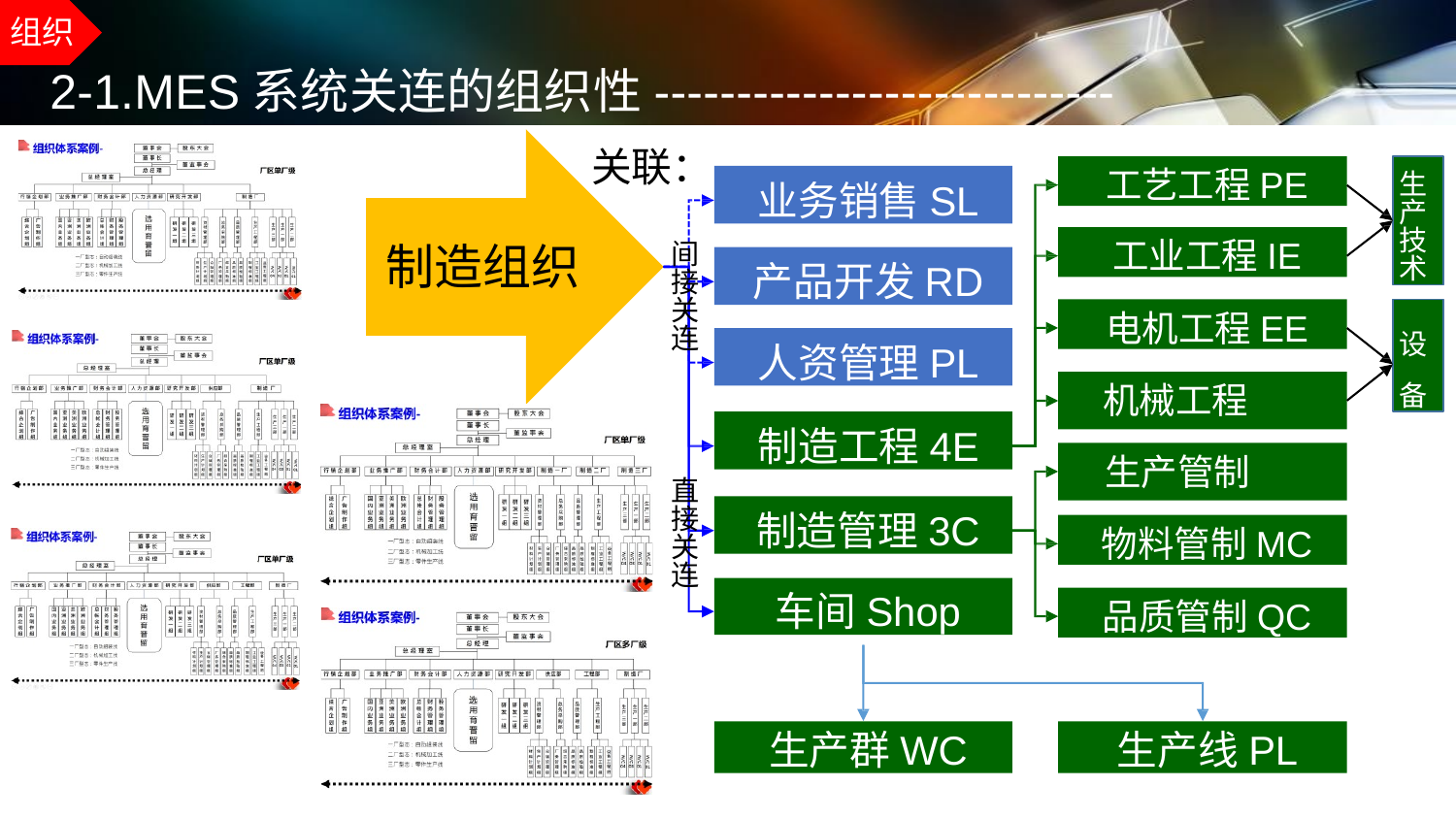

组织
# 2-1.MES系统关连的组织性----------------------------

关联：

间 接 关 连

工艺工程PE
生 产 技 术
业务销售SL

工业工程IE
制造组织
产品开发RD

电机工程EE
设 备

人资管理PL

机械工程ME

制造工程4E

生产管制PC

直 接 关 连
制造管理3C
物料管制MC

车间Shop
品质管制QC

生产群WC
生产线PL